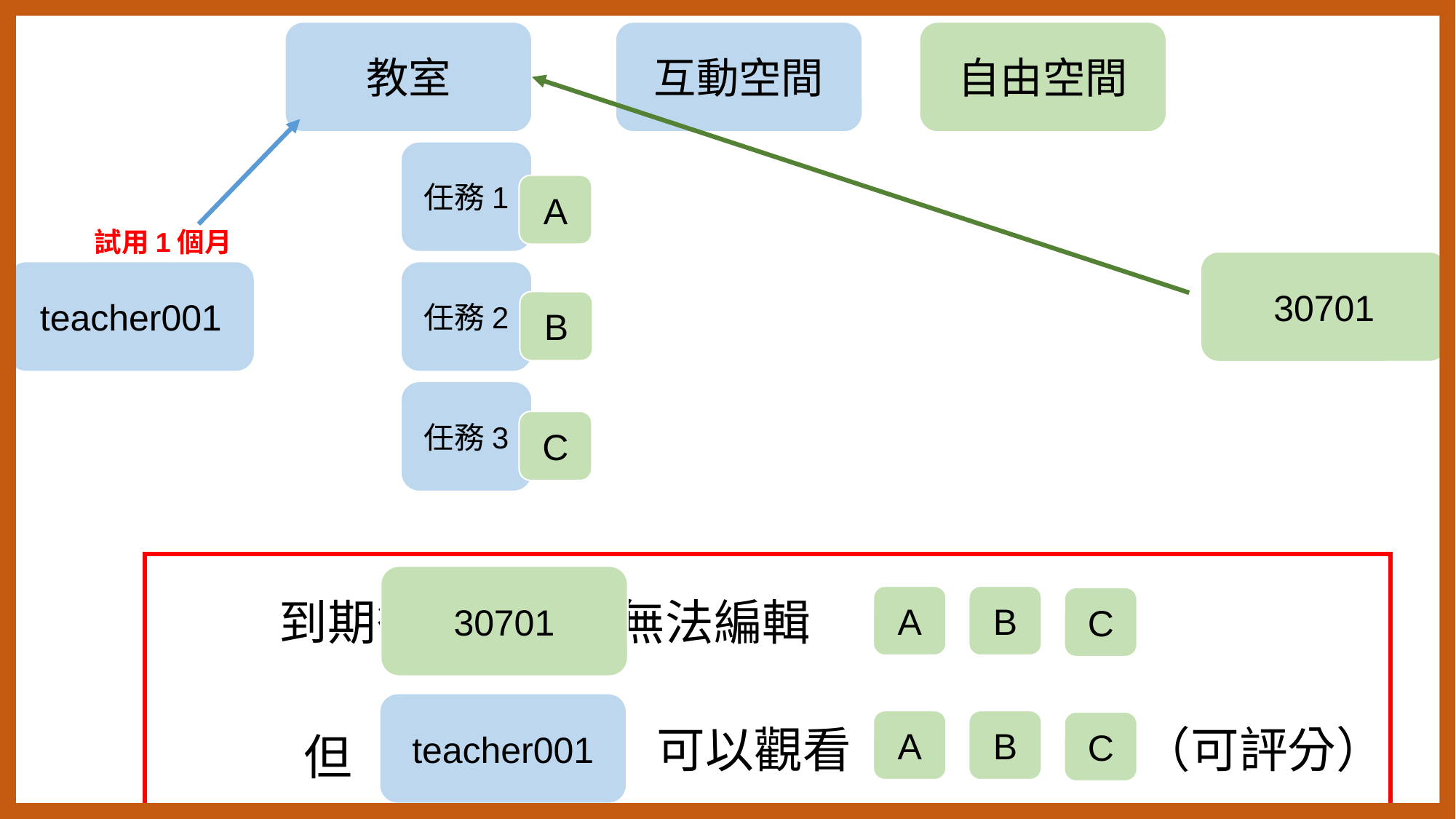

教室
互動空間
自由空間
任務1
A
試用1個月
30701
teacher001
任務2
B
任務3
C

30701
B
A
到期後，  	           無法編輯                         ，
C
teacher001
B
A
C
可以觀看			　（可評分）
但